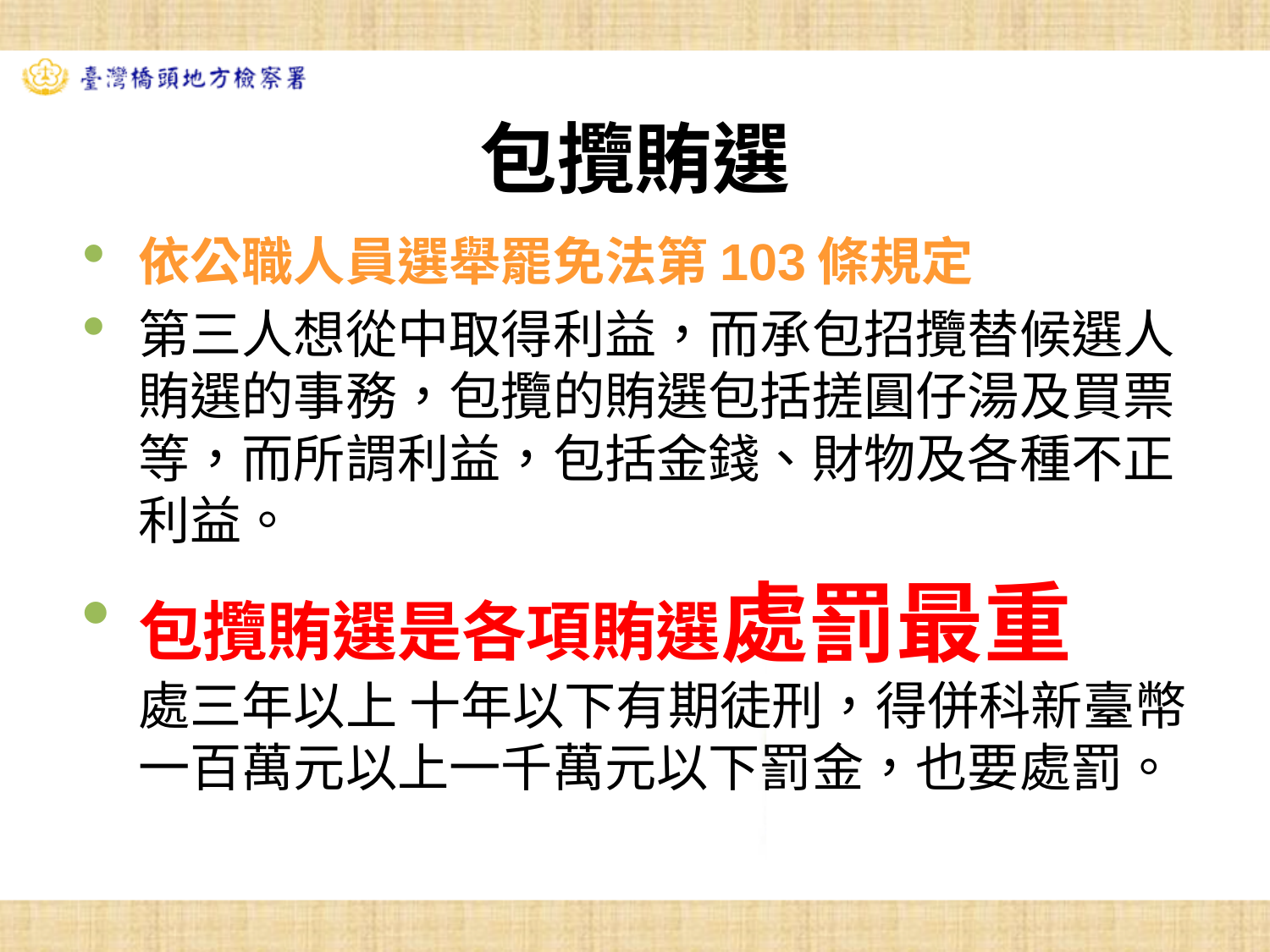

# 包攬賄選
依公職人員選舉罷免法第103條規定
第三人想從中取得利益，而承包招攬替候選人賄選的事務，包攬的賄選包括搓圓仔湯及買票等，而所謂利益，包括金錢、財物及各種不正利益。
包攬賄選是各項賄選處罰最重
處三年以上 十年以下有期徒刑，得併科新臺幣一百萬元以上一千萬元以下罰金，也要處罰。